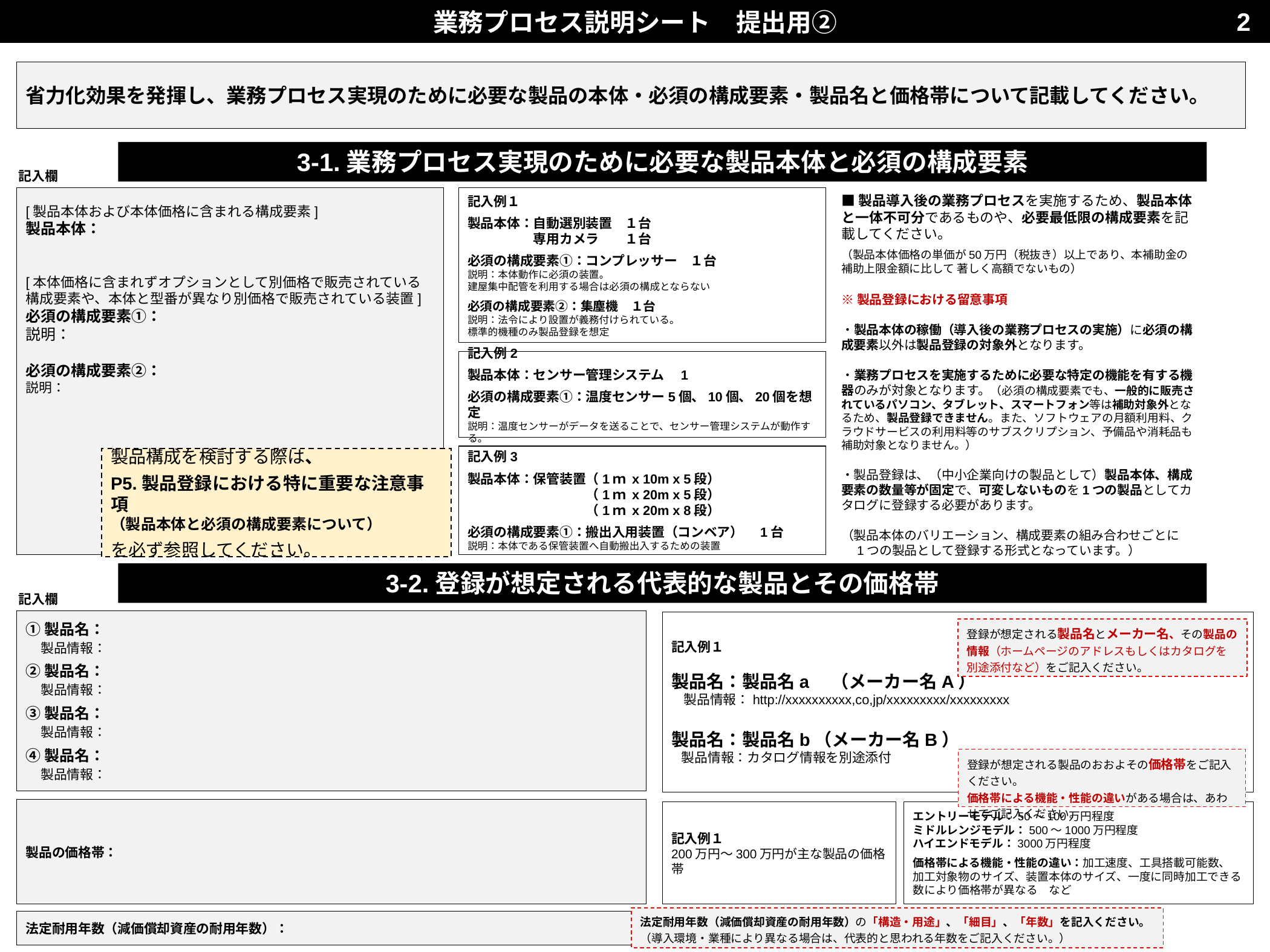

業務プロセス説明シート　提出用②
2
省力化効果を発揮し、業務プロセス実現のために必要な製品の本体・必須の構成要素・製品名と価格帯について記載してください。
3-1.業務プロセス実現のために必要な製品本体と必須の構成要素
記入欄
■製品導入後の業務プロセスを実施するため、製品本体と一体不可分であるものや、必要最低限の構成要素を記載してください。

（製品本体価格の単価が50万円（税抜き）以上であり、本補助金の補助上限金額に比して 著しく高額でないもの）

※製品登録における留意事項

・製品本体の稼働（導入後の業務プロセスの実施）に必須の構成要素以外は製品登録の対象外となります。

・業務プロセスを実施するために必要な特定の機能を有する機器のみが対象となります。（必須の構成要素でも、一般的に販売されているパソコン、タブレット、スマートフォン等は補助対象外となるため、製品登録できません。また、ソフトウェアの月額利用料、クラウドサービスの利用料等のサブスクリプション、予備品や消耗品も補助対象となりません。）

・製品登録は、（中小企業向けの製品として）製品本体、構成要素の数量等が固定で、可変しないものを1つの製品としてカタログに登録する必要があります。

（製品本体のバリエーション、構成要素の組み合わせごとに
　1つの製品として登録する形式となっています。）
[製品本体および本体価格に含まれる構成要素]
製品本体：

[本体価格に含まれずオプションとして別価格で販売されている構成要素や、本体と型番が異なり別価格で販売されている装置]
必須の構成要素①：
説明：

必須の構成要素②：
説明：

記入例１

製品本体：自動選別装置　１台
　　　　　専用カメラ　　１台

必須の構成要素①：コンプレッサー　１台
説明：本体動作に必須の装置。
建屋集中配管を利用する場合は必須の構成とならない

必須の構成要素②：集塵機　１台
説明：法令により設置が義務付けられている。
標準的機種のみ製品登録を想定
記入例2

製品本体：センサー管理システム　1

必須の構成要素①：温度センサー5個、10個、20個を想定
説明：温度センサーがデータを送ることで、センサー管理システムが動作する。
記入例3

製品本体：保管装置（1ｍ x 10m x 5段）
　　　　　　　　　（1ｍ x 20m x 5段）
　　　　　　　　　（1ｍ x 20m x 8段）

必須の構成要素①：搬出入用装置（コンベア）　1台
説明：本体である保管装置へ自動搬出入するための装置
製品構成を検討する際は、

P5.製品登録における特に重要な注意事項
（製品本体と必須の構成要素について）

を必ず参照してください。
3-2.登録が想定される代表的な製品とその価格帯
記入欄
①製品名：
　製品情報：

②製品名：
　製品情報：

③製品名：
　製品情報：

④製品名：
　製品情報：
記入例１

製品名：製品名a　（メーカー名A）
　製品情報：http://xxxxxxxxxx,co,jp/xxxxxxxxx/xxxxxxxxx

製品名：製品名b（メーカー名B）
　製品情報：カタログ情報を別途添付
登録が想定される製品名とメーカー名、その製品の情報（ホームページのアドレスもしくはカタログを別途添付など）をご記入ください。
登録が想定される製品のおおよその価格帯をご記入ください。
価格帯による機能・性能の違いがある場合は、あわせてご記入ください。
製品の価格帯：
記入例１
200万円～300万円が主な製品の価格帯
エントリーモデル：50～100万円程度
ミドルレンジモデル：500～1000万円程度
ハイエンドモデル：3000万円程度

価格帯による機能・性能の違い：加工速度、工具搭載可能数、
加工対象物のサイズ、装置本体のサイズ、一度に同時加工できる数により価格帯が異なる　など
法定耐用年数（減価償却資産の耐用年数）の「構造・用途」、「細目」、「年数」を記入ください。
（導入環境・業種により異なる場合は、代表的と思われる年数をご記入ください。）
法定耐用年数（減価償却資産の耐用年数）：